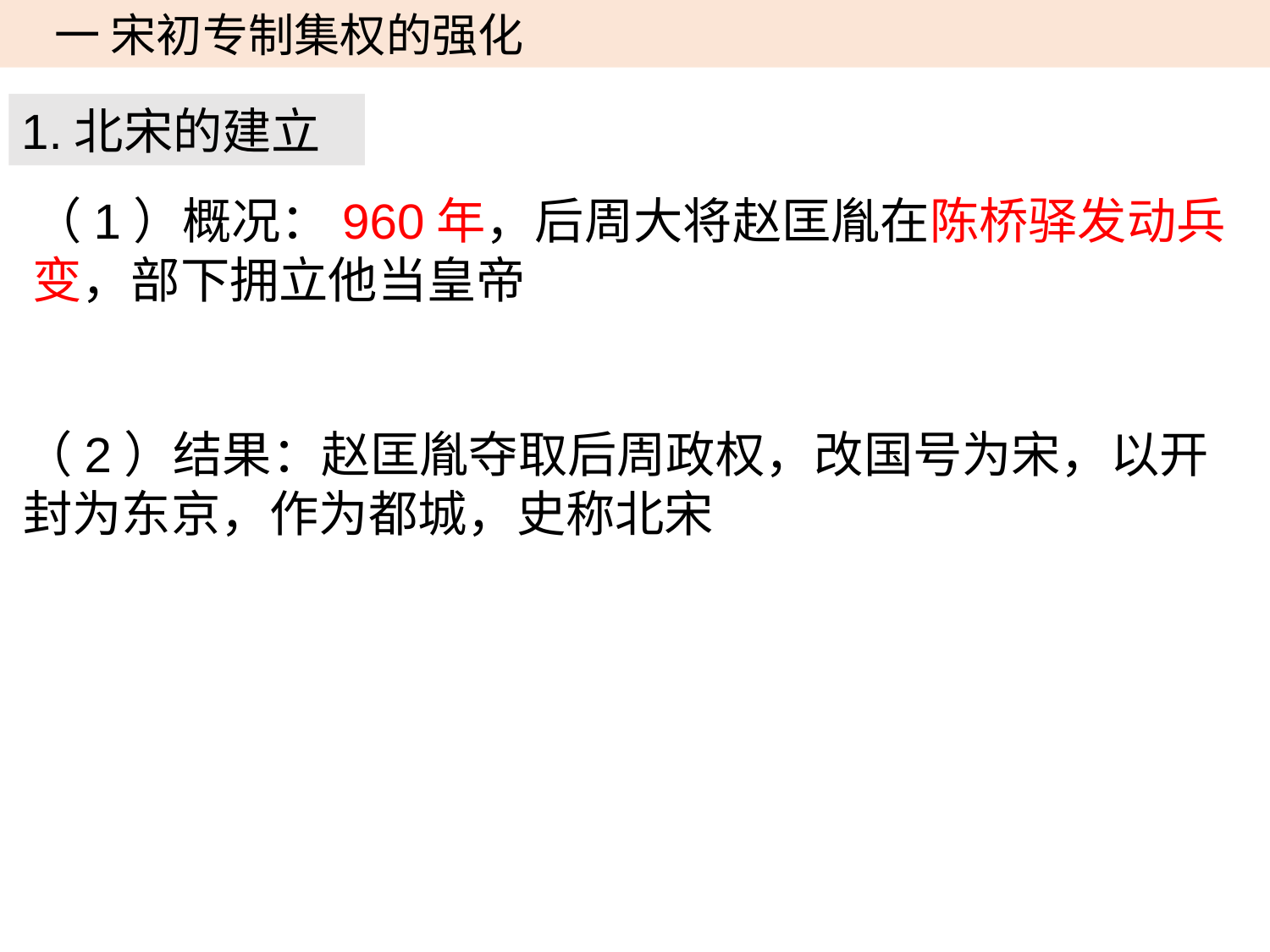

一 宋初专制集权的强化
1.北宋的建立
（1）概况：960年，后周大将赵匡胤在陈桥驿发动兵变，部下拥立他当皇帝
（2）结果：赵匡胤夺取后周政权，改国号为宋，以开封为东京，作为都城，史称北宋